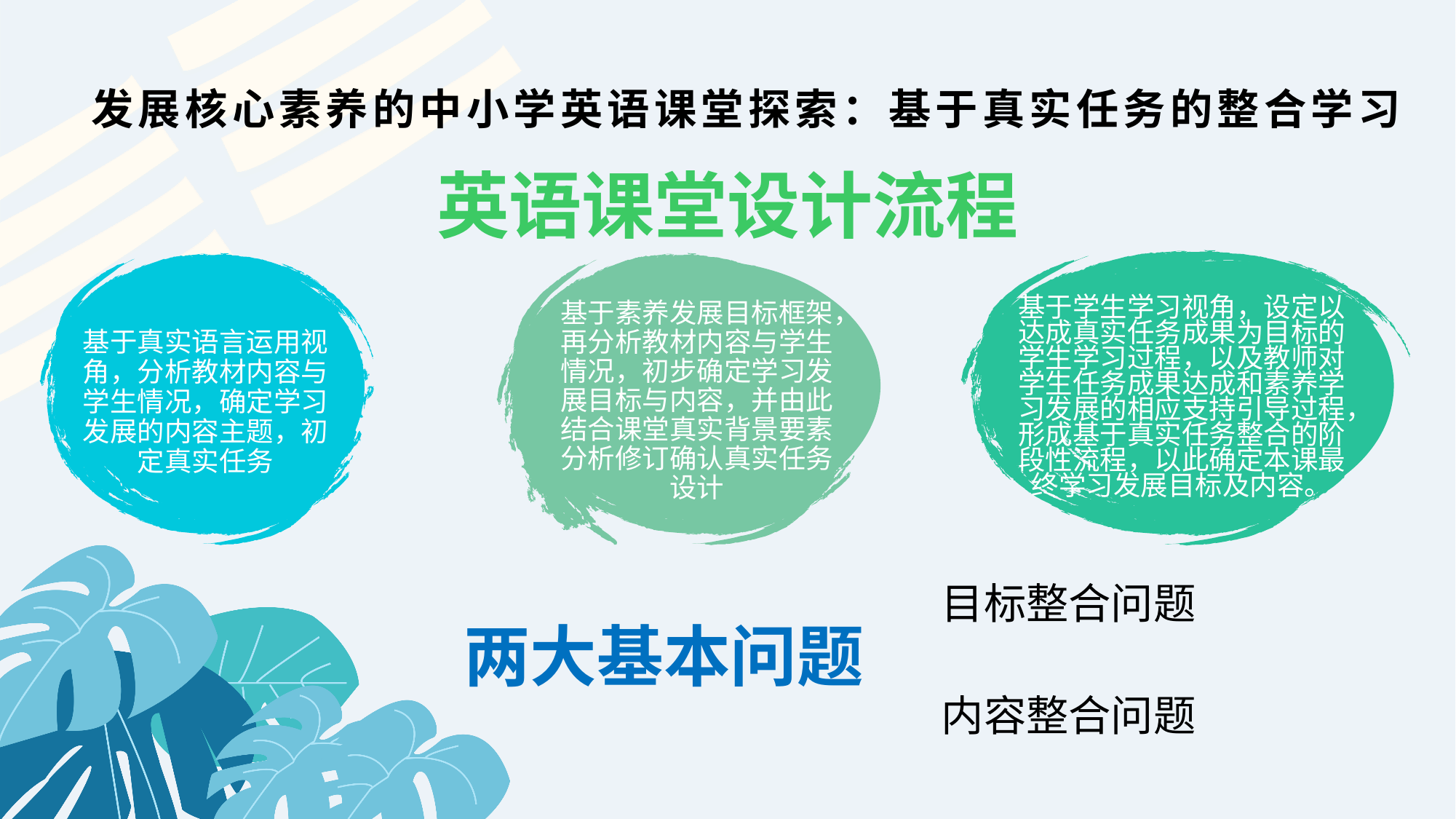

# 发展核心素养的中小学英语课堂探索：基于真实任务的整合学习
英语课堂设计流程

基于素养发展目标框架，再分析教材内容与学生情况，初步确定学习发展目标与内容，并由此结合课堂真实背景要素分析修订确认真实任务设计
基于学生学习视角，设定以达成真实任务成果为目标的学生学习过程，以及教师对学生任务成果达成和素养学习发展的相应支持引导过程，形成基于真实任务整合的阶段性流程，以此确定本课最终学习发展目标及内容。
基于真实语言运用视角，分析教材内容与学生情况，确定学习发展的内容主题，初定真实任务

目标整合问题
两大基本问题
内容整合问题